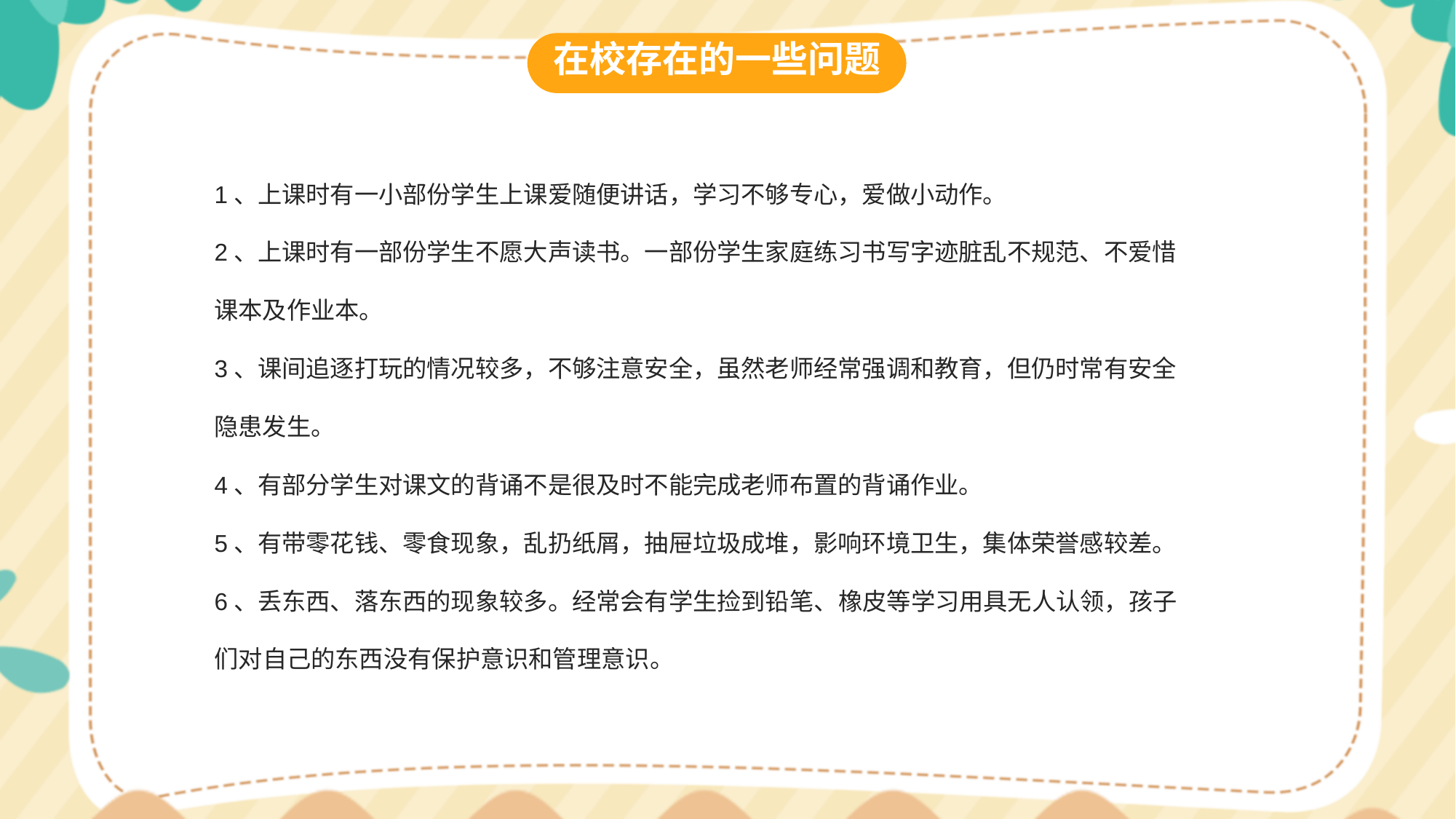

在校存在的一些问题
1、上课时有一小部份学生上课爱随便讲话，学习不够专心，爱做小动作。
2、上课时有一部份学生不愿大声读书。一部份学生家庭练习书写字迹脏乱不规范、不爱惜课本及作业本。
3、课间追逐打玩的情况较多，不够注意安全，虽然老师经常强调和教育，但仍时常有安全隐患发生。
4、有部分学生对课文的背诵不是很及时不能完成老师布置的背诵作业。
5、有带零花钱、零食现象，乱扔纸屑，抽屉垃圾成堆，影响环境卫生，集体荣誉感较差。
6、丢东西、落东西的现象较多。经常会有学生捡到铅笔、橡皮等学习用具无人认领，孩子们对自己的东西没有保护意识和管理意识。